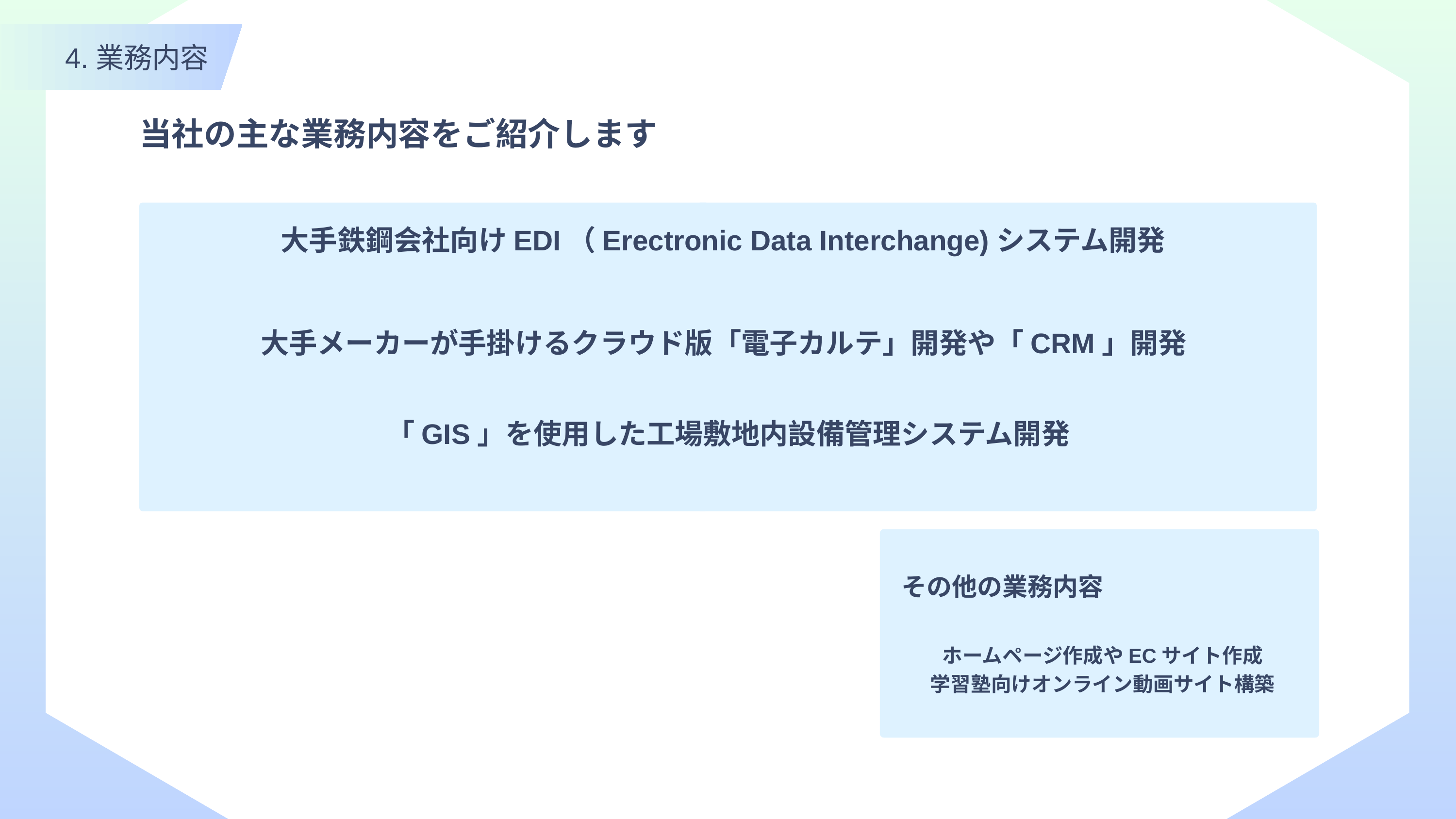

4.業務内容
当社の主な業務内容をご紹介します

大手鉄鋼会社向けEDI（Erectronic Data Interchange)システム開発
大手メーカーが手掛けるクラウド版「電子カルテ」開発や「CRM」開発
「GIS」を使用した工場敷地内設備管理システム開発

その他の業務内容
ホームページ作成やECサイト作成
学習塾向けオンライン動画サイト構築